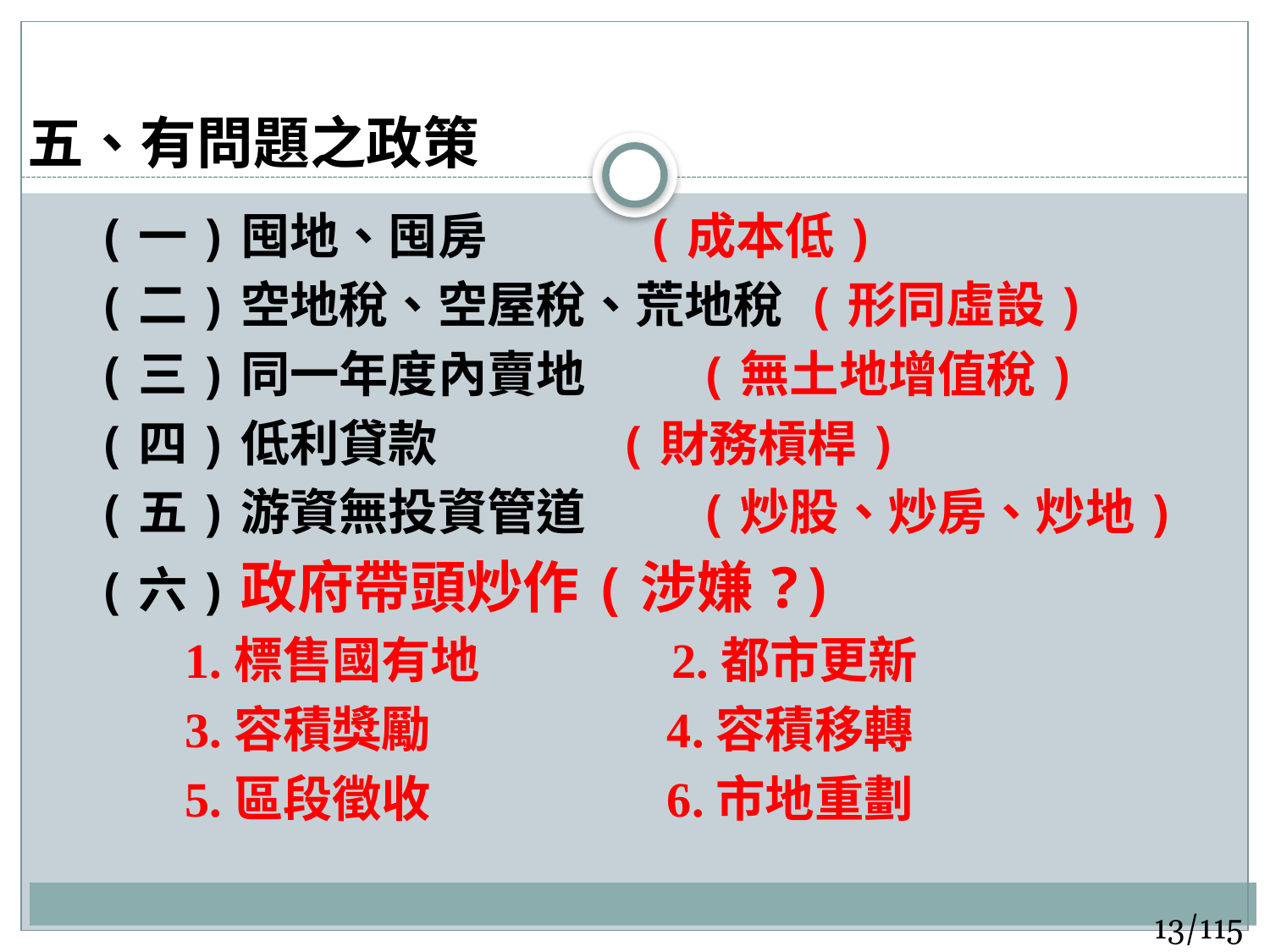

# 五、有問題之政策

  (一)囤地、囤房             (成本低)
  (二)空地稅、空屋稅、荒地稅 (形同虛設)
  (三)同一年度內賣地         (無土地增值稅)
  (四)低利貸款               (財務槓桿)
  (五)游資無投資管道         (炒股、炒房、炒地)
  (六)政府帶頭炒作(涉嫌?)
            1.標售國有地                2.都市更新
            3.容積獎勵                    4.容積移轉
            5.區段徵收                    6.市地重劃